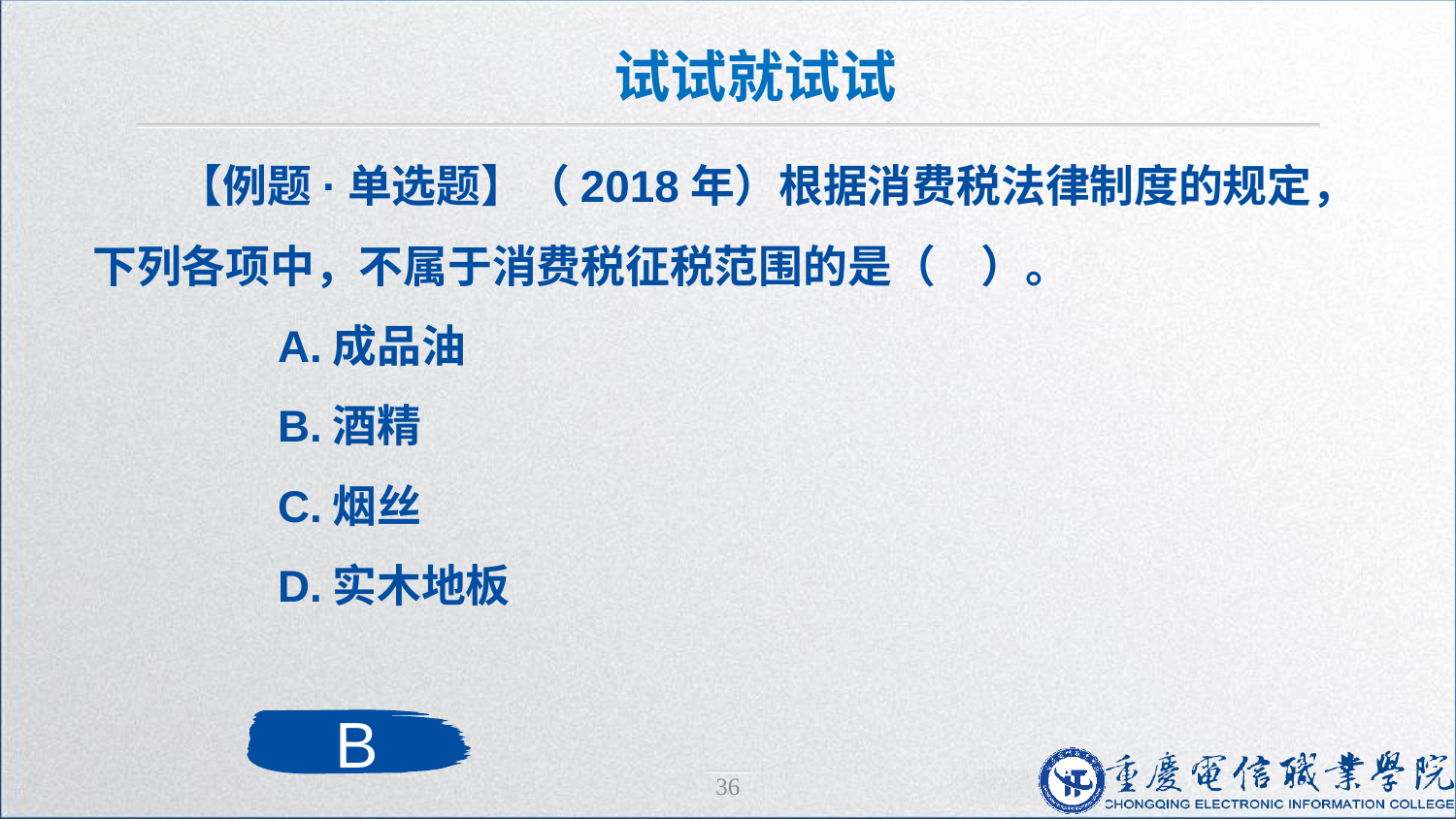

试试就试试
【例题·单选题】（2018年）根据消费税法律制度的规定，下列各项中，不属于消费税征税范围的是（　）。
　　A.成品油
　　B.酒精
　　C.烟丝
　　D.实木地板

B
36